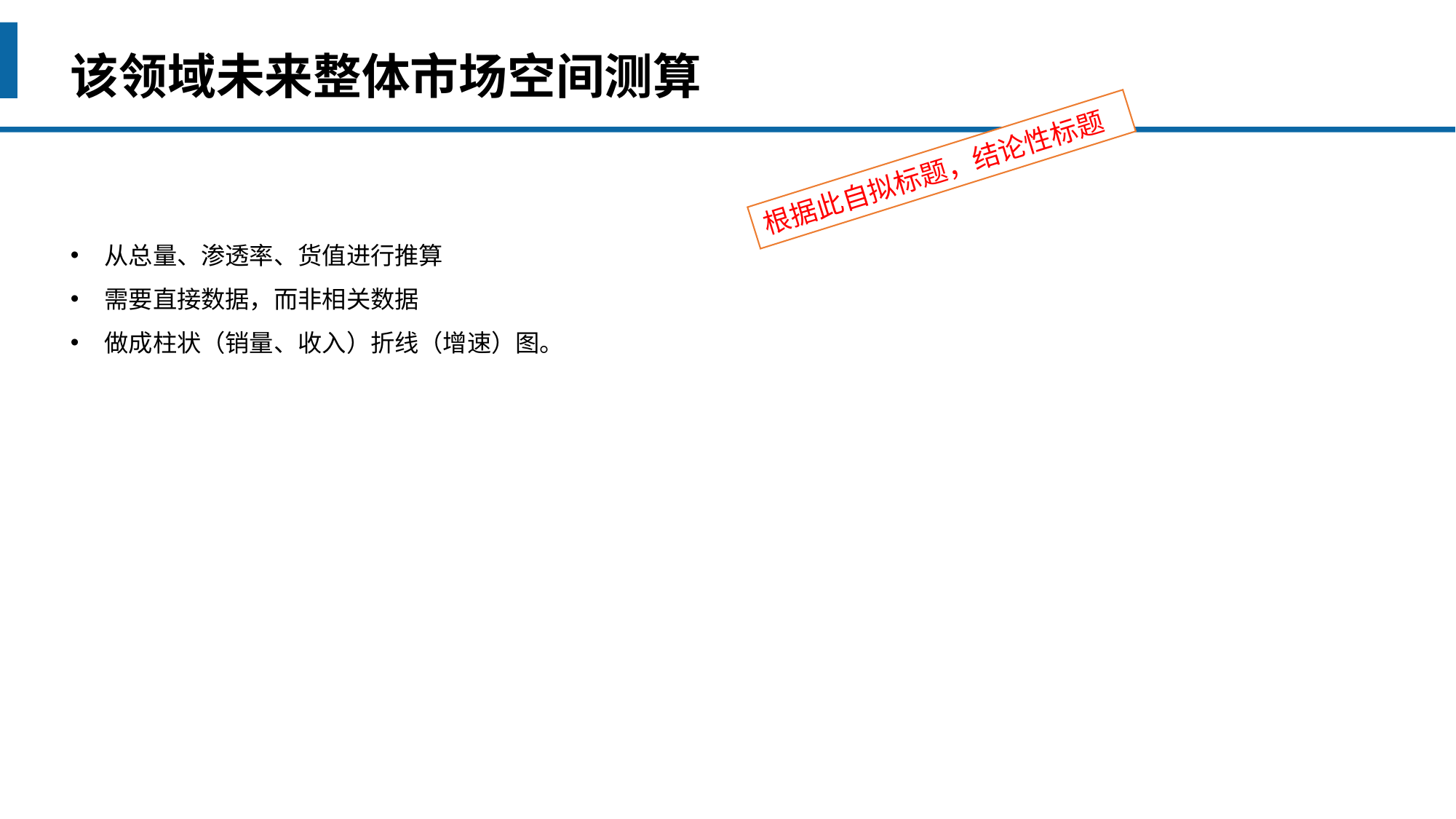

该领域未来整体市场空间测算

根据此自拟标题，结论性标题
从总量、渗透率、货值进行推算
需要直接数据，而非相关数据
做成柱状（销量、收入）折线（增速）图。